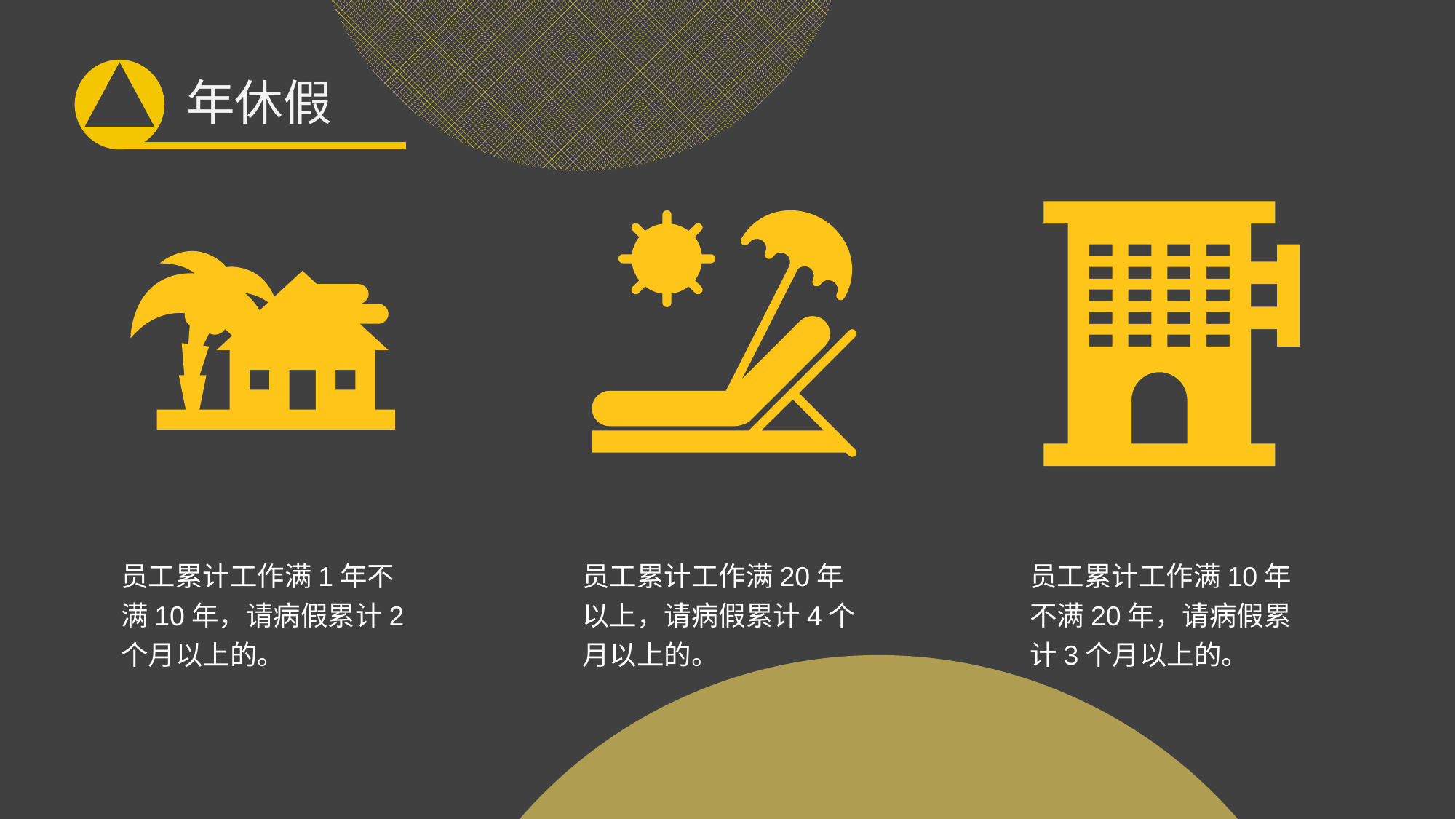

年休假

员工累计工作满10年不满20年，请病假累计3个月以上的。

员工累计工作满20年以上，请病假累计4个月以上的。

员工累计工作满1年不满10年，请病假累计2个月以上的。